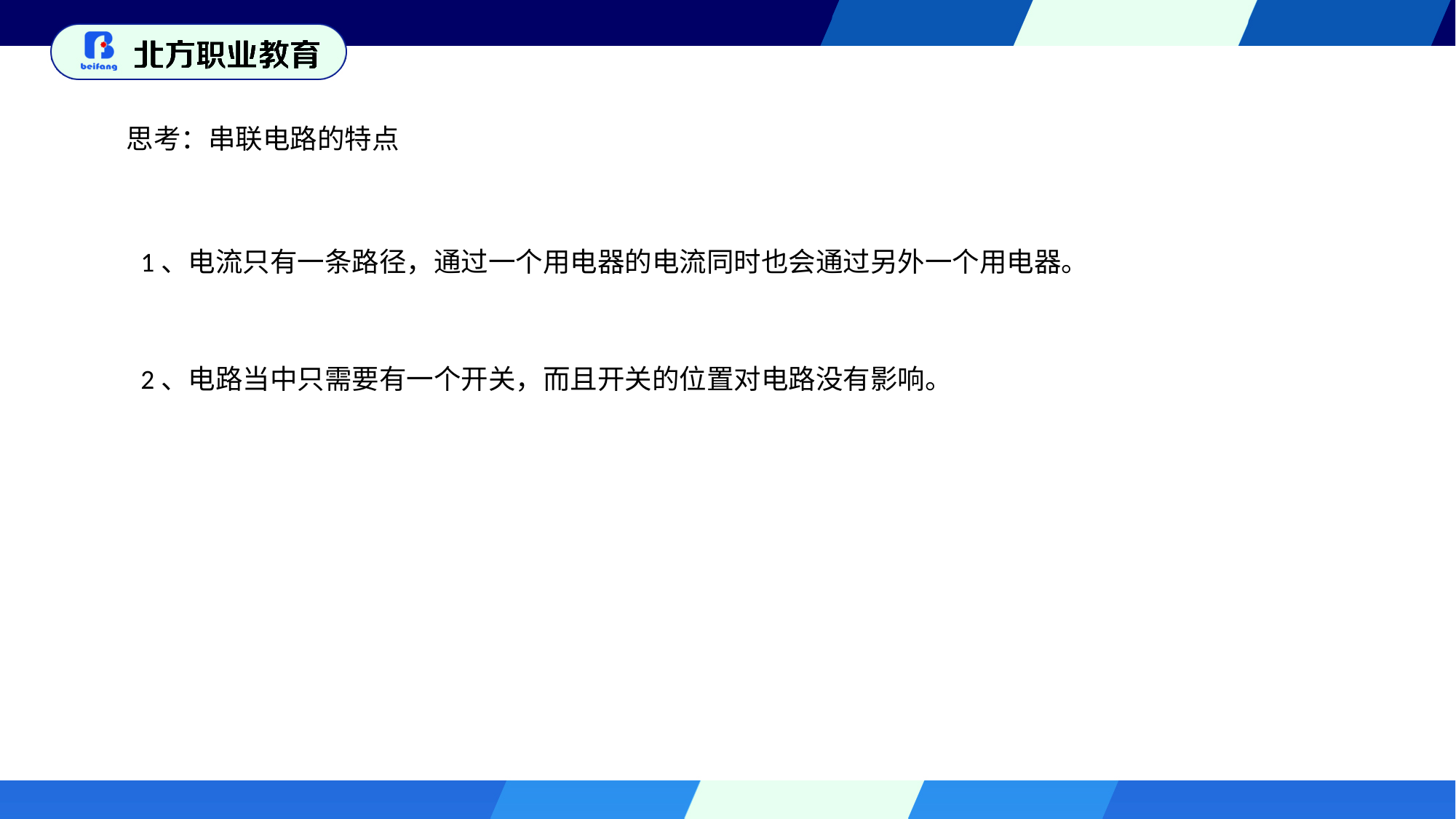

思考：串联电路的特点

1、电流只有一条路径，通过一个用电器的电流同时也会通过另外一个用电器。
2、电路当中只需要有一个开关，而且开关的位置对电路没有影响。